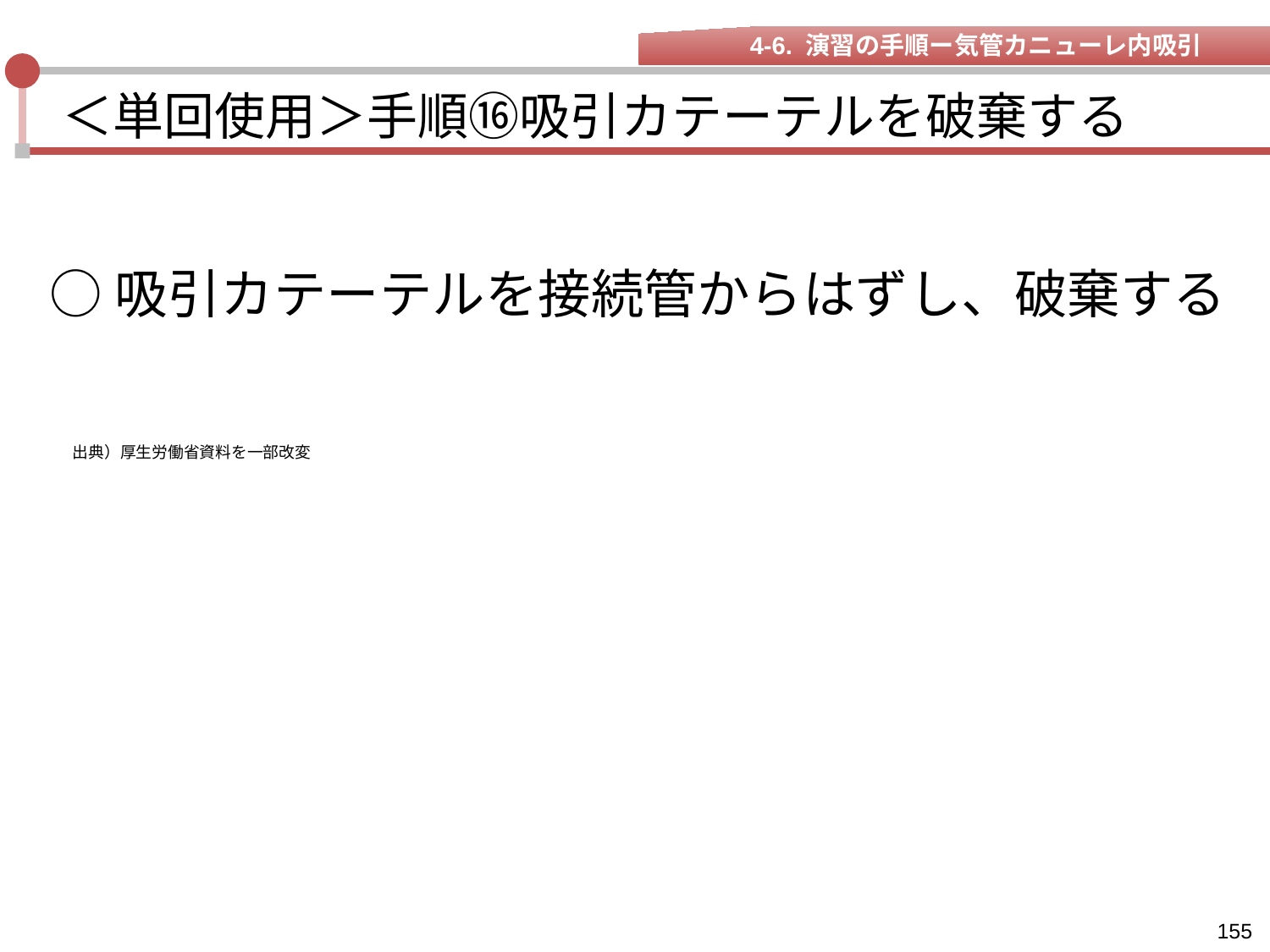

4-6. 演習の手順ー気管カニューレ内吸引
# ＜単回使用＞手順⑯吸引カテーテルを破棄する
 ○吸引カテーテルを接続管からはずし、破棄する
出典）厚生労働省資料を一部改変
155